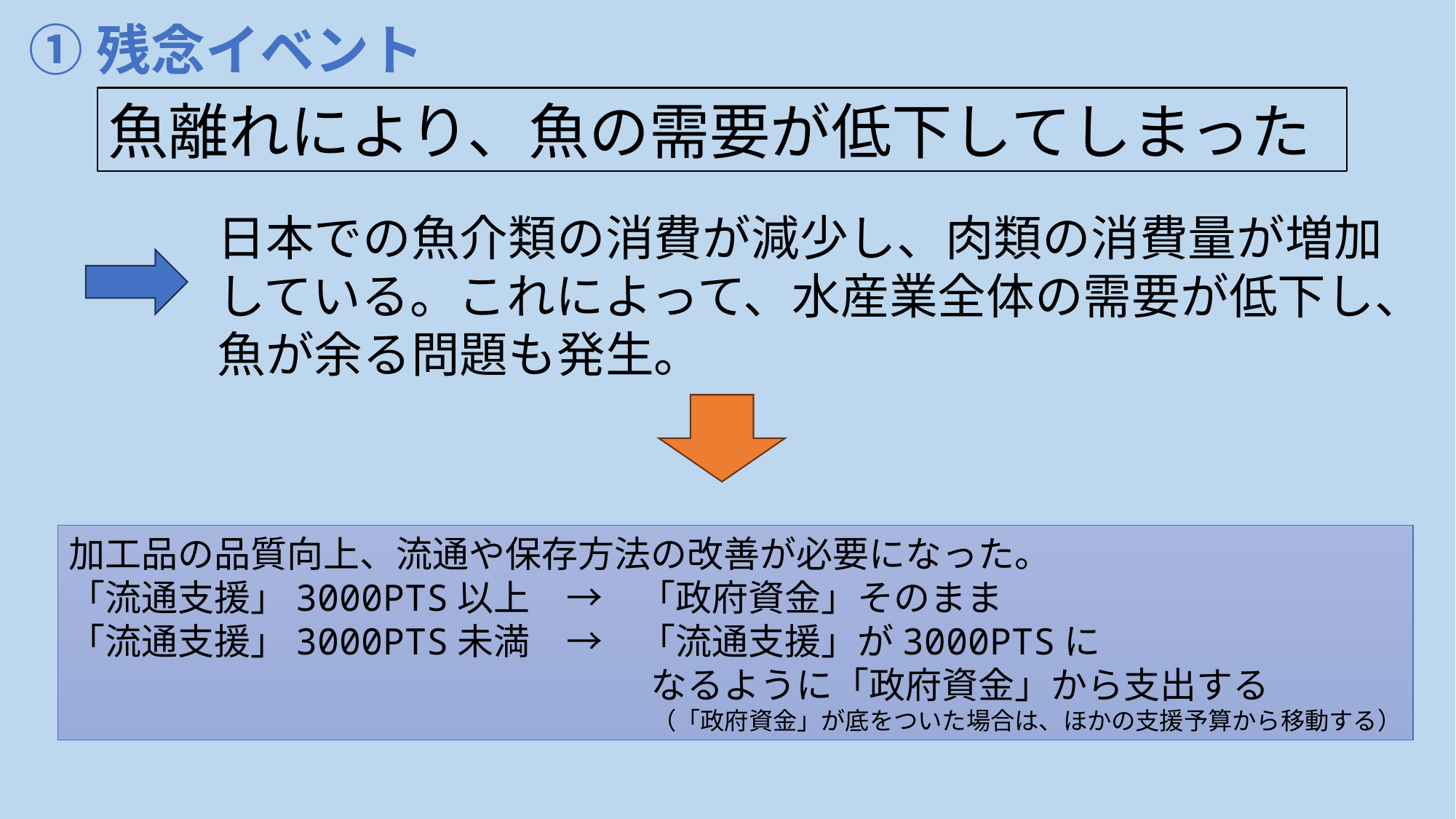

①残念イベント
魚離れにより、魚の需要が低下してしまった
日本での魚介類の消費が減少し、肉類の消費量が増加している。これによって、水産業全体の需要が低下し、魚が余る問題も発生。

加工品の品質向上、流通や保存方法の改善が必要になった。
「流通支援」3000PTS以上　→　「政府資金」そのまま
「流通支援」3000PTS未満　→　「流通支援」が3000PTSに
　　　　　　　　　　　　　　　　なるように「政府資金」から支出する
（「政府資金」が底をついた場合は、ほかの支援予算から移動する）